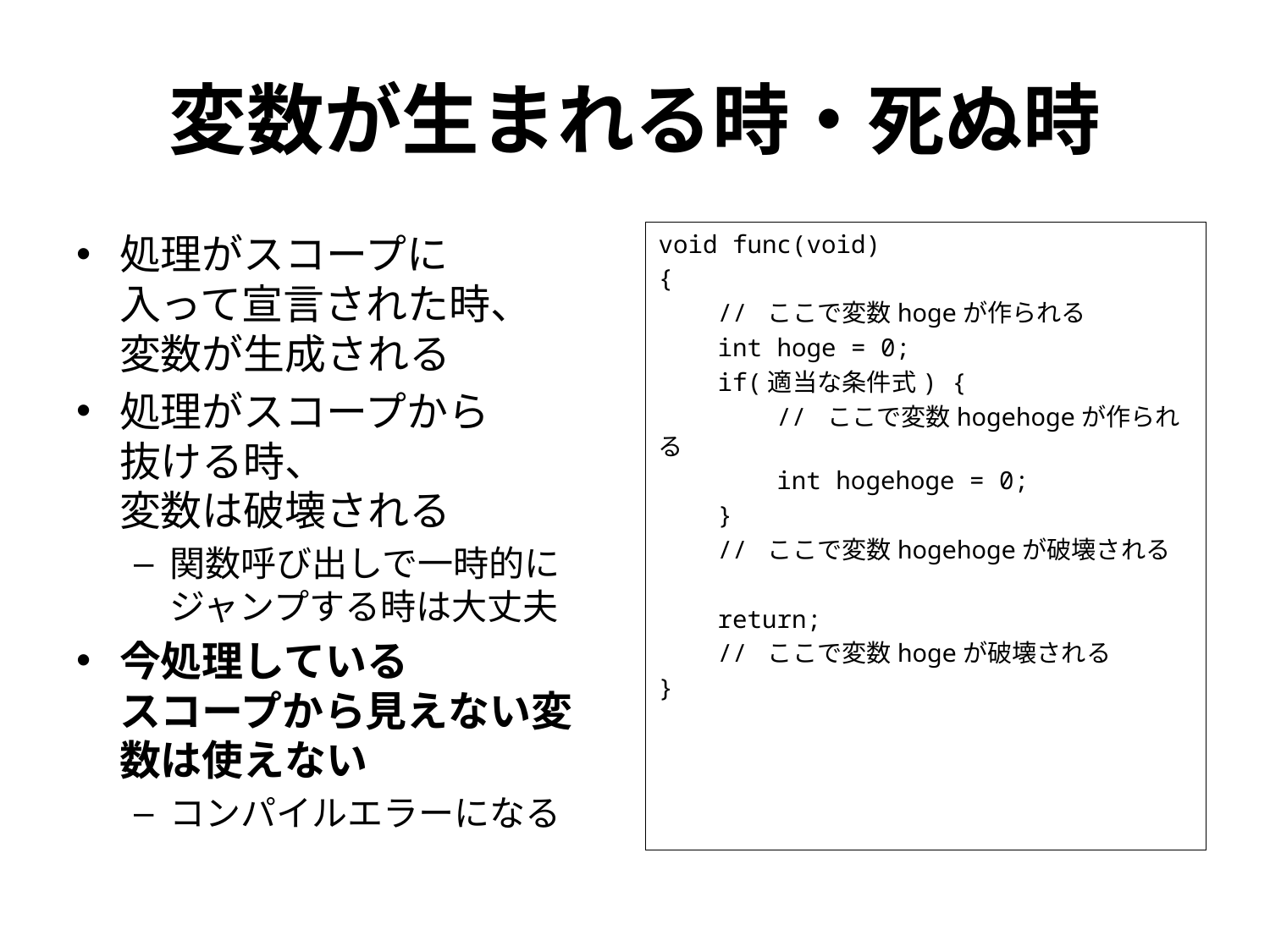

# 変数が生まれる時・死ぬ時
処理がスコープに
入って宣言された時、
変数が生成される
処理がスコープから
抜ける時、
変数は破壊される
関数呼び出しで一時的に
ジャンプする時は大丈夫
今処理している
スコープから見えない変数は使えない
コンパイルエラーになる
void func(void)
{
    // ここで変数hogeが作られる
    int hoge = 0;
    if(適当な条件式) {
        // ここで変数hogehogeが作られる
        int hogehoge = 0;
    }
    // ここで変数hogehogeが破壊される

    return;
    // ここで変数hogeが破壊される
}